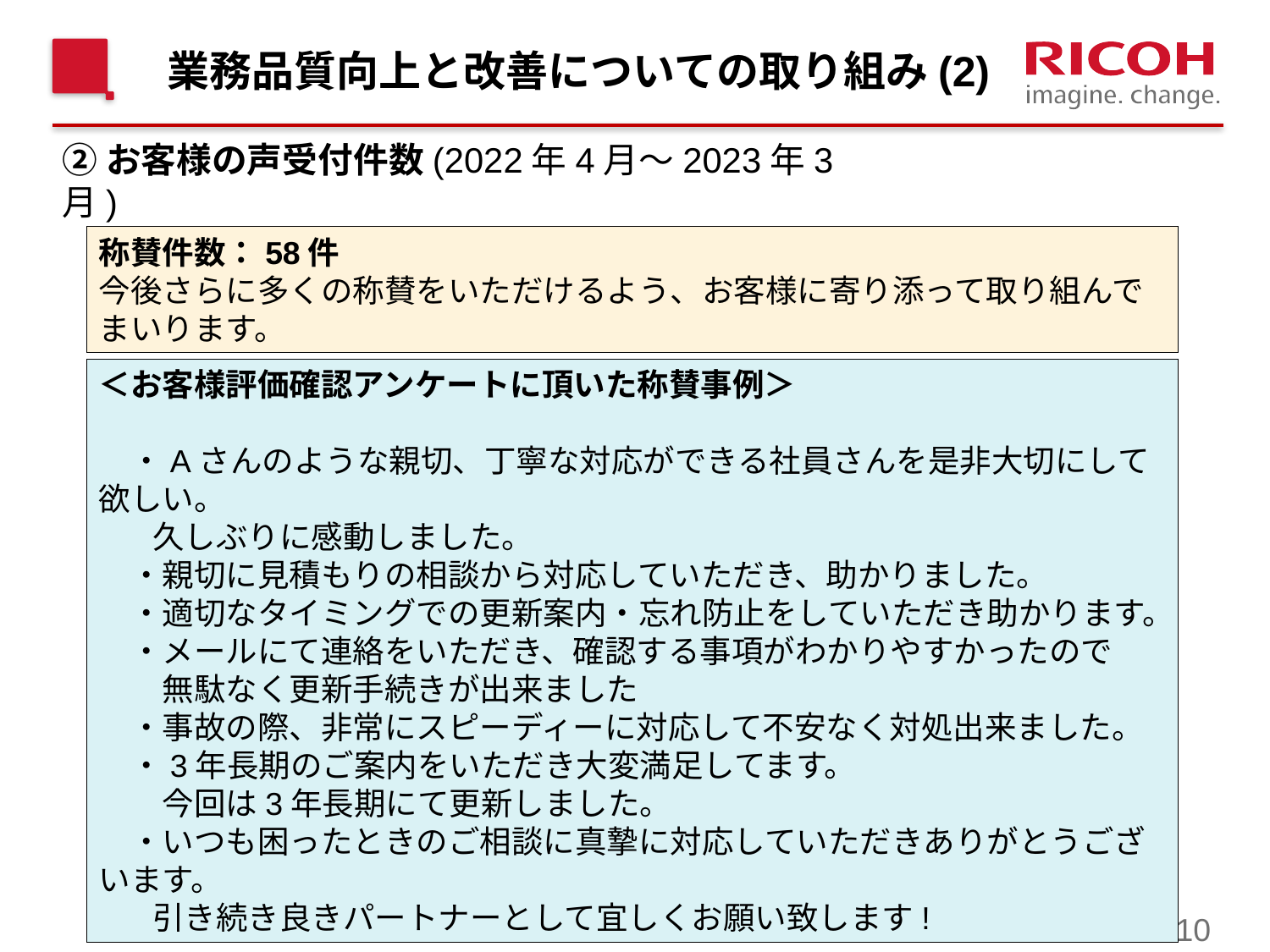

# 業務品質向上と改善についての取り組み(2)
②お客様の声受付件数(2022年4月～2023年3月)
称賛件数：58件
今後さらに多くの称賛をいただけるよう、お客様に寄り添って取り組んでまいります。
＜お客様評価確認アンケートに頂いた称賛事例＞

　・Aさんのような親切、丁寧な対応ができる社員さんを是非大切にして欲しい。
  　久しぶりに感動しました。
　・親切に見積もりの相談から対応していただき、助かりました。
　・適切なタイミングでの更新案内・忘れ防止をしていただき助かります。
　・メールにて連絡をいただき、確認する事項がわかりやすかったので
　　無駄なく更新手続きが出来ました
　・事故の際、非常にスピーディーに対応して不安なく対処出来ました。
　・3年長期のご案内をいただき大変満足してます。
　　今回は3年長期にて更新しました。
　・いつも困ったときのご相談に真摯に対応していただきありがとうございます。
 　 引き続き良きパートナーとして宜しくお願い致します!
10